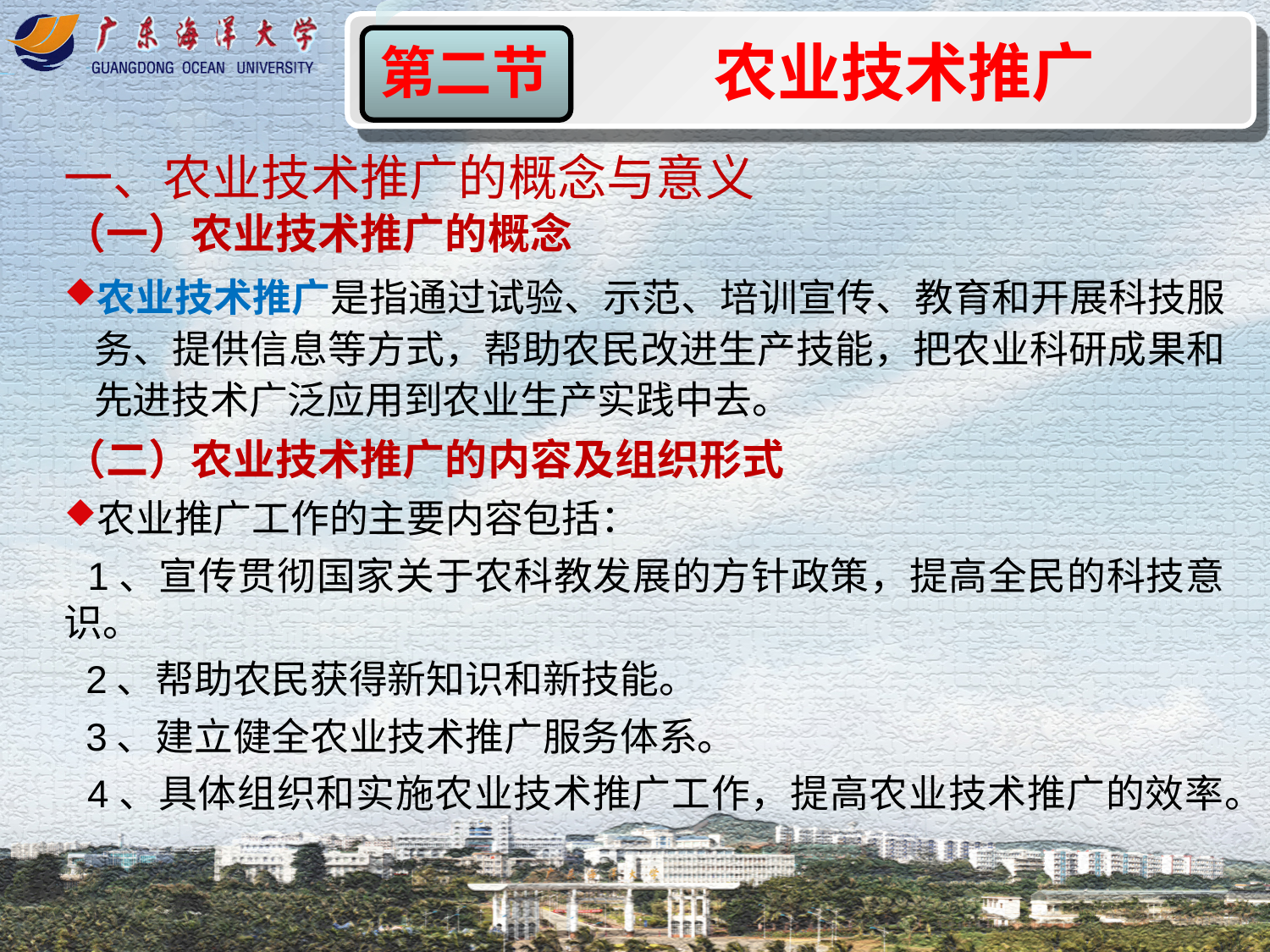

农业技术推广

第二节
一、农业技术推广的概念与意义
（一）农业技术推广的概念
农业技术推广是指通过试验、示范、培训宣传、教育和开展科技服务、提供信息等方式，帮助农民改进生产技能，把农业科研成果和先进技术广泛应用到农业生产实践中去。
（二）农业技术推广的内容及组织形式
农业推广工作的主要内容包括：
  1、宣传贯彻国家关于农科教发展的方针政策，提高全民的科技意识。
  2、帮助农民获得新知识和新技能。
  3、建立健全农业技术推广服务体系。
  4、具体组织和实施农业技术推广工作，提高农业技术推广的效率。